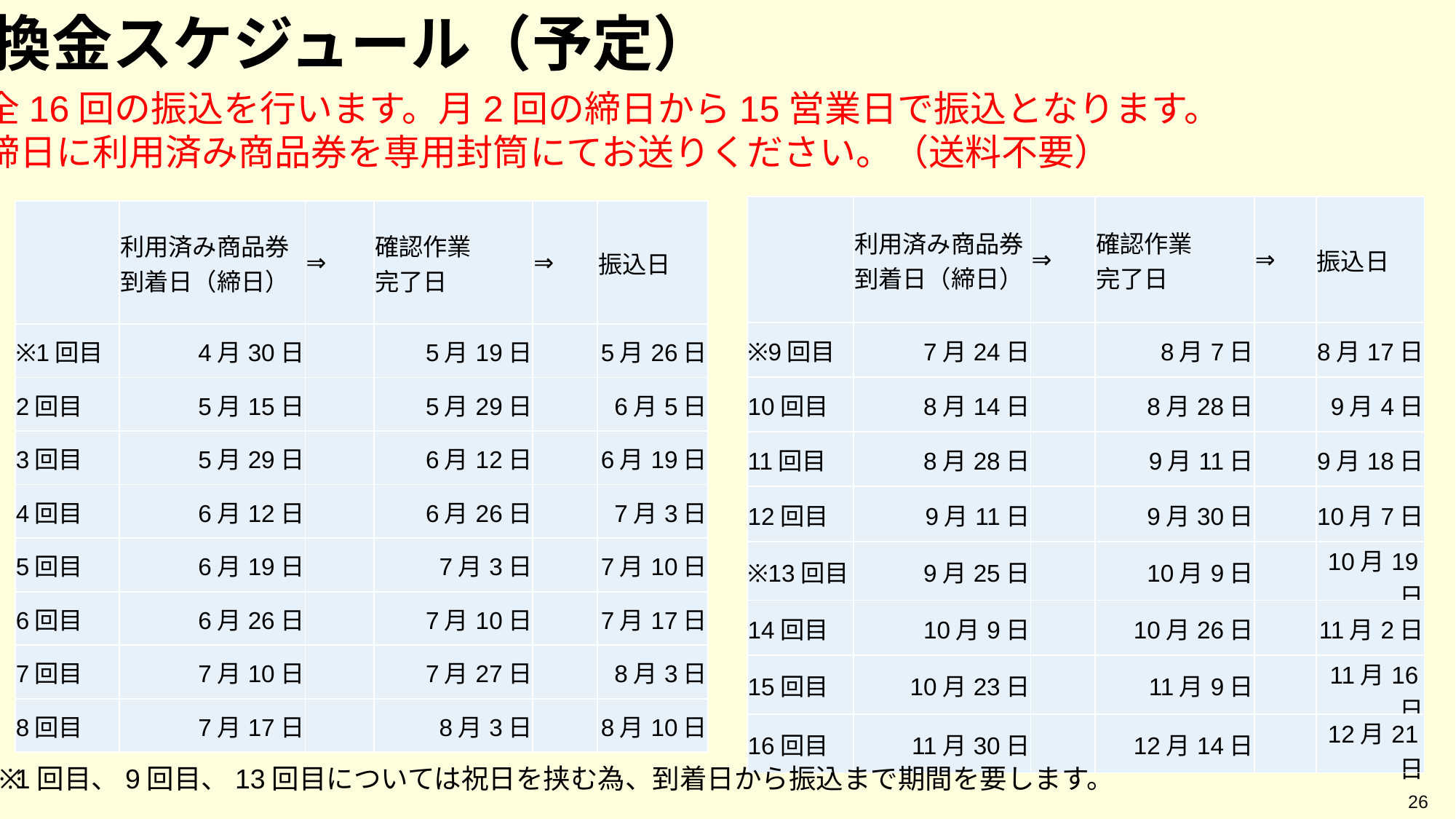

換金スケジュール（予定）
全16回の振込を行います。月2回の締日から15営業日で振込となります。
締日に利用済み商品券を専用封筒にてお送りください。（送料不要）
|  | 利用済み商品券到着日（締日） | ⇒ | 確認作業 完了日 | ⇒ | 振込日 |
| --- | --- | --- | --- | --- | --- |
| ※9回目 | 7月24日 |  | 8月7日 |  | 8月17日 |
| 10回目 | 8月14日 |  | 8月28日 |  | 9月4日 |
| 11回目 | 8月28日 |  | 9月11日 |  | 9月18日 |
| 12回目 | 9月11日 |  | 9月30日 |  | 10月7日 |
| ※13回目 | 9月25日 |  | 10月9日 |  | 10月19日 |
| 14回目 | 10月9日 |  | 10月26日 |  | 11月2日 |
| 15回目 | 10月23日 |  | 11月9日 |  | 11月16日 |
| 16回目 | 11月30日 |  | 12月14日 |  | 12月21日 |
|  | 利用済み商品券到着日（締日） | ⇒ | 確認作業 完了日 | ⇒ | 振込日 |
| --- | --- | --- | --- | --- | --- |
| ※1回目 | 4月30日 |  | 5月19日 |  | 5月26日 |
| 2回目 | 5月15日 |  | 5月29日 |  | 6月5日 |
| 3回目 | 5月29日 |  | 6月12日 |  | 6月19日 |
| 4回目 | 6月12日 |  | 6月26日 |  | 7月3日 |
| 5回目 | 6月19日 |  | 7月3日 |  | 7月10日 |
| 6回目 | 6月26日 |  | 7月10日 |  | 7月17日 |
| 7回目 | 7月10日 |  | 7月27日 |  | 8月3日 |
| 8回目 | 7月17日 |  | 8月3日 |  | 8月10日 |
※1回目、9回目、13回目については祝日を挟む為、到着日から振込まで期間を要します。
26